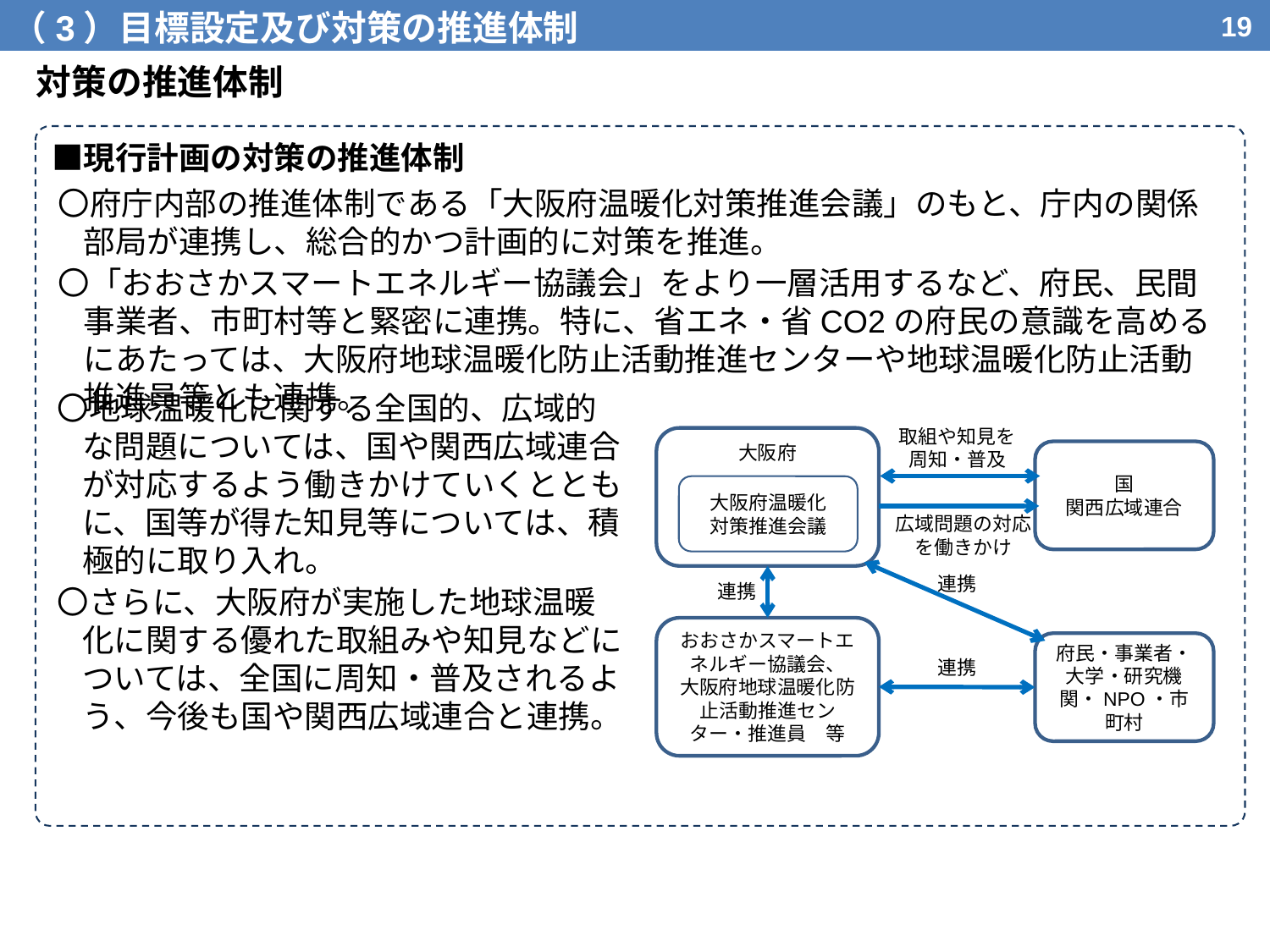

（3）目標設定及び対策の推進体制
19
対策の推進体制

　■現行計画の対策の推進体制
〇府庁内部の推進体制である「大阪府温暖化対策推進会議」のもと、庁内の関係部局が連携し、総合的かつ計画的に対策を推進。
〇「おおさかスマートエネルギー協議会」をより一層活用するなど、府民、民間事業者、市町村等と緊密に連携。特に、省エネ・省CO2の府民の意識を高めるにあたっては、大阪府地球温暖化防止活動推進センターや地球温暖化防止活動推進員等とも連携。
〇地球温暖化に関する全国的、広域的な問題については、国や関西広域連合が対応するよう働きかけていくとともに、国等が得た知見等については、積極的に取り入れ。
〇さらに、大阪府が実施した地球温暖化に関する優れた取組みや知見などについては、全国に周知・普及されるよう、今後も国や関西広域連合と連携。
取組や知見を
周知・普及
大阪府
国
関西広域連合
大阪府温暖化
対策推進会議
広域問題の対応
を働きかけ
連携
連携
おおさかスマートエネルギー協議会、
大阪府地球温暖化防止活動推進センター・推進員　等
府民・事業者・
大学・研究機関・NPO・市町村
連携